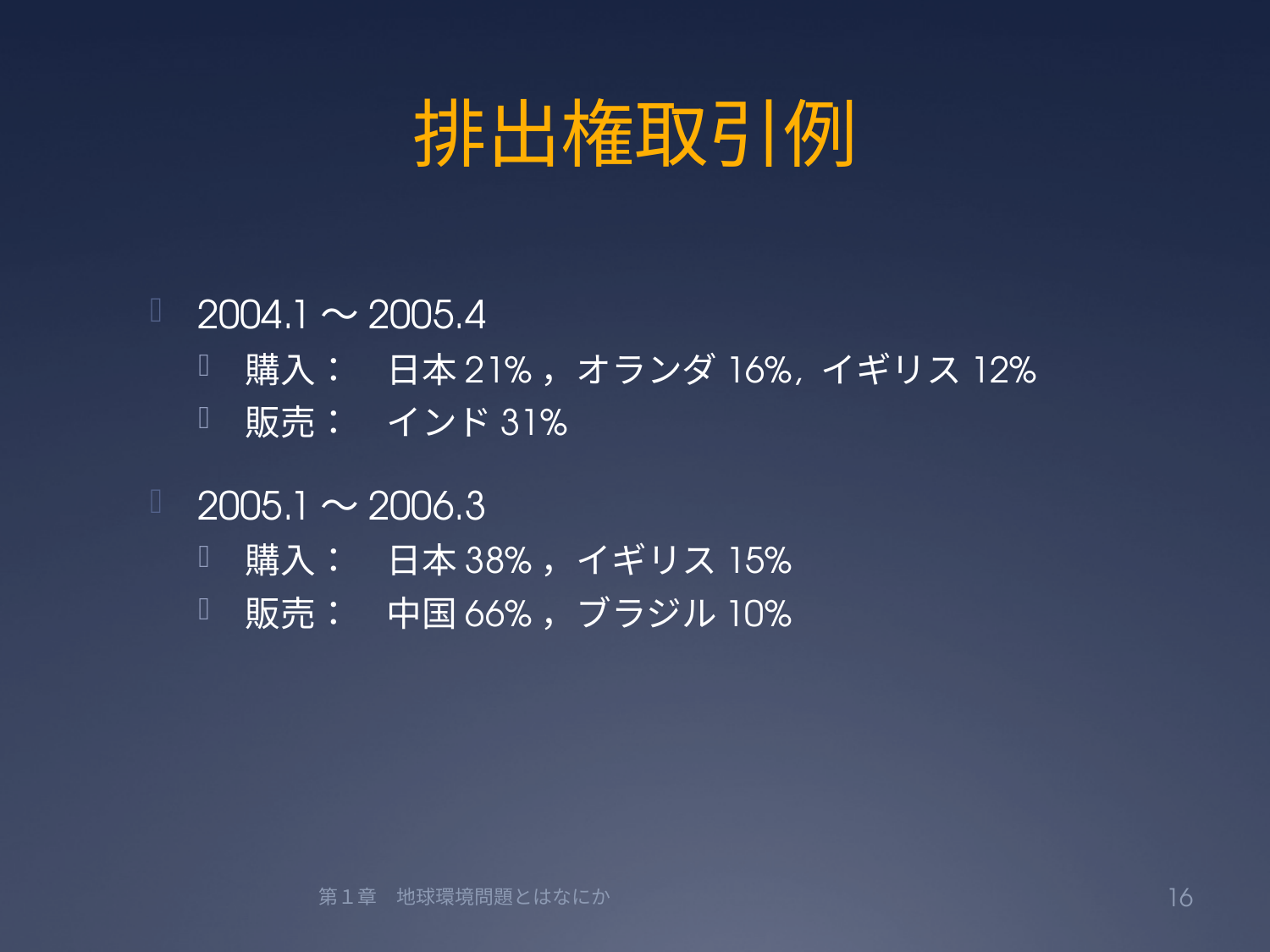

# 排出権取引例
2004.1〜2005.4
購入：　日本21%，オランダ16%, イギリス12%
販売：　インド31%
2005.1〜2006.3
購入：　日本38%，イギリス15%
販売：　中国66%，ブラジル10%

第１章　地球環境問題とはなにか
16